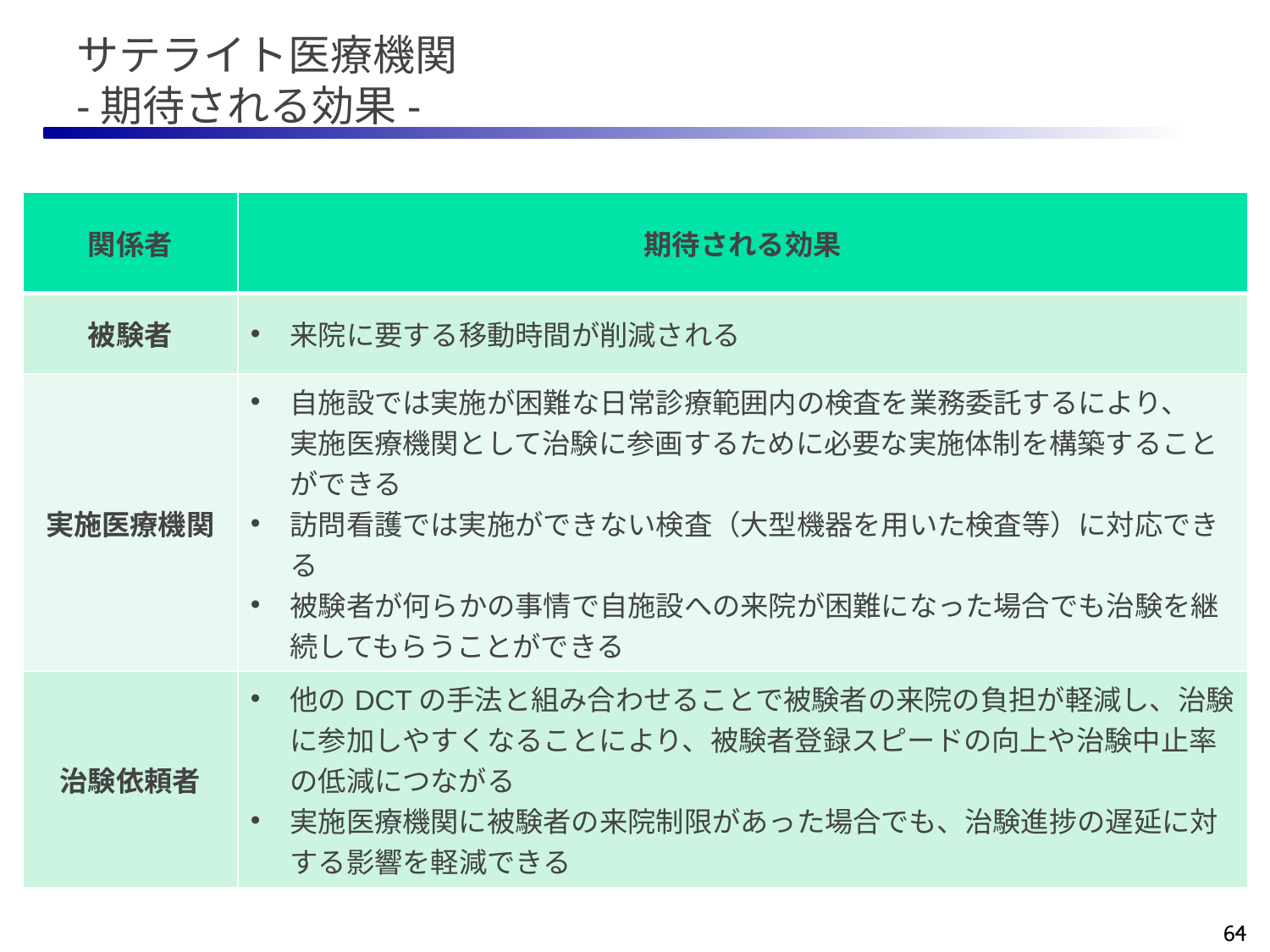

# サテライト医療機関 -期待される効果-
| 関係者 | 期待される効果 |
| --- | --- |
| 被験者 | 来院に要する移動時間が削減される |
| 実施医療機関 | 自施設では実施が困難な日常診療範囲内の検査を業務委託するにより、 実施医療機関として治験に参画するために必要な実施体制を構築することができる 訪問看護では実施ができない検査（大型機器を用いた検査等）に対応できる 被験者が何らかの事情で自施設への来院が困難になった場合でも治験を継続してもらうことができる |
| 治験依頼者 | 他のDCTの手法と組み合わせることで被験者の来院の負担が軽減し、治験に参加しやすくなることにより、被験者登録スピードの向上や治験中止率の低減につながる 実施医療機関に被験者の来院制限があった場合でも、治験進捗の遅延に対する影響を軽減できる |
64